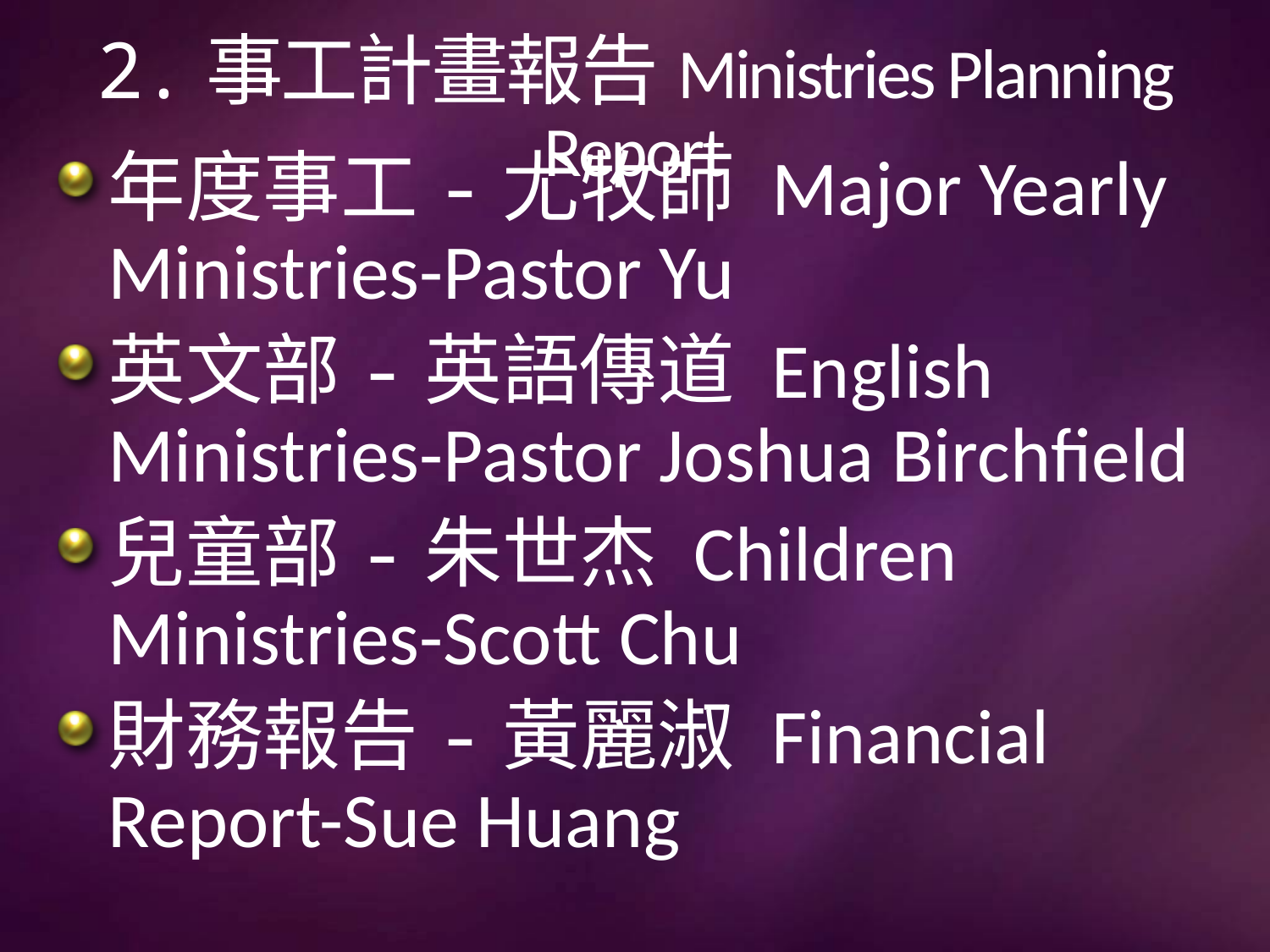

# 2.事工計畫報告Ministries Planning Report
年度事工-尤牧師 Major Yearly Ministries-Pastor Yu
英文部-英語傳道 English Ministries-Pastor Joshua Birchfield
兒童部-朱世杰 Children Ministries-Scott Chu
財務報告-黃麗淑 Financial Report-Sue Huang